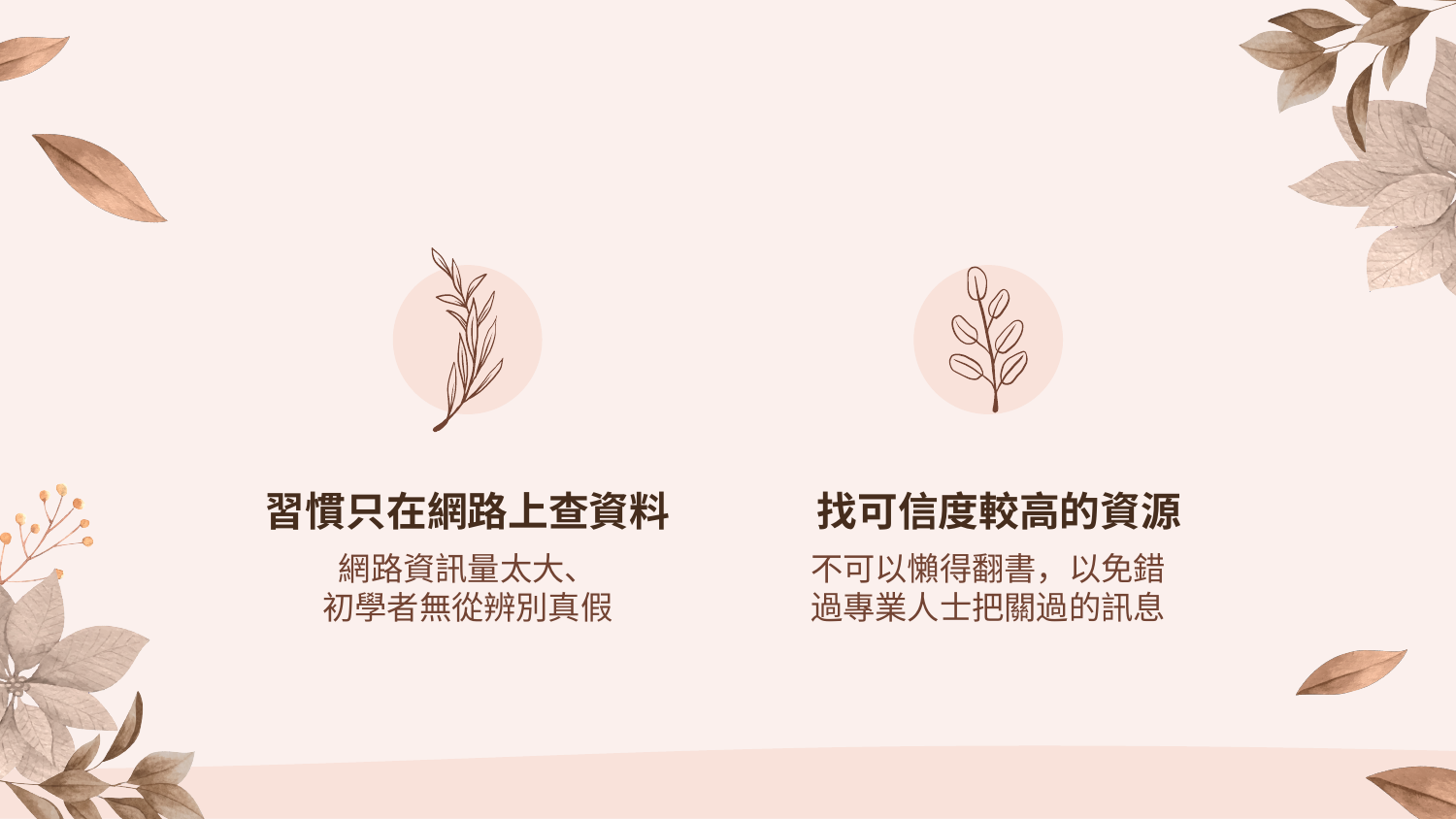

習慣只在網路上查資料
找可信度較高的資源
網路資訊量太大、
初學者無從辨別真假
不可以懶得翻書，以免錯
過專業人士把關過的訊息